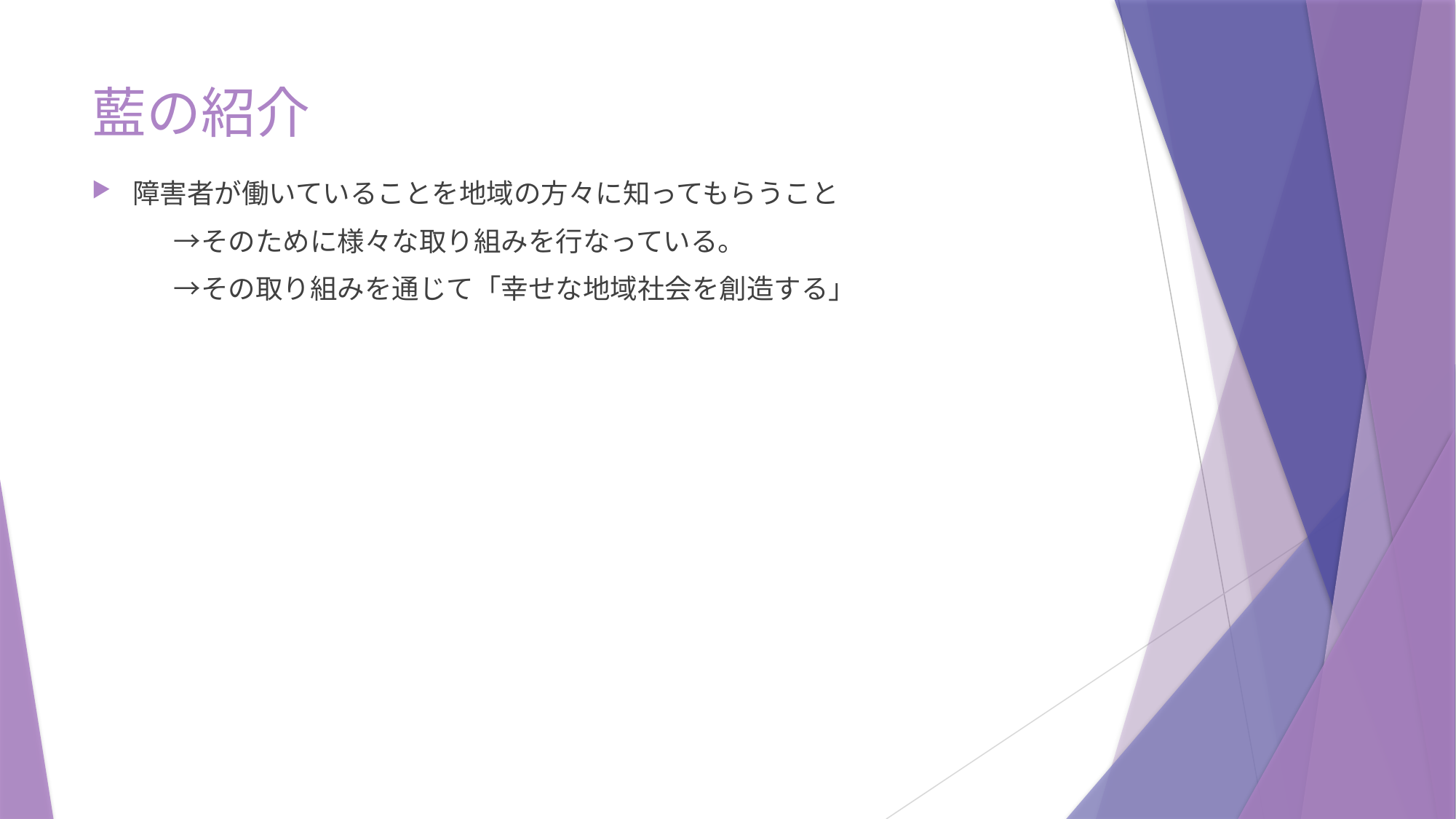

# 藍の紹介
障害者が働いていることを地域の方々に知ってもらうこと
　　　→そのために様々な取り組みを行なっている。
　　　→その取り組みを通じて「幸せな地域社会を創造する」